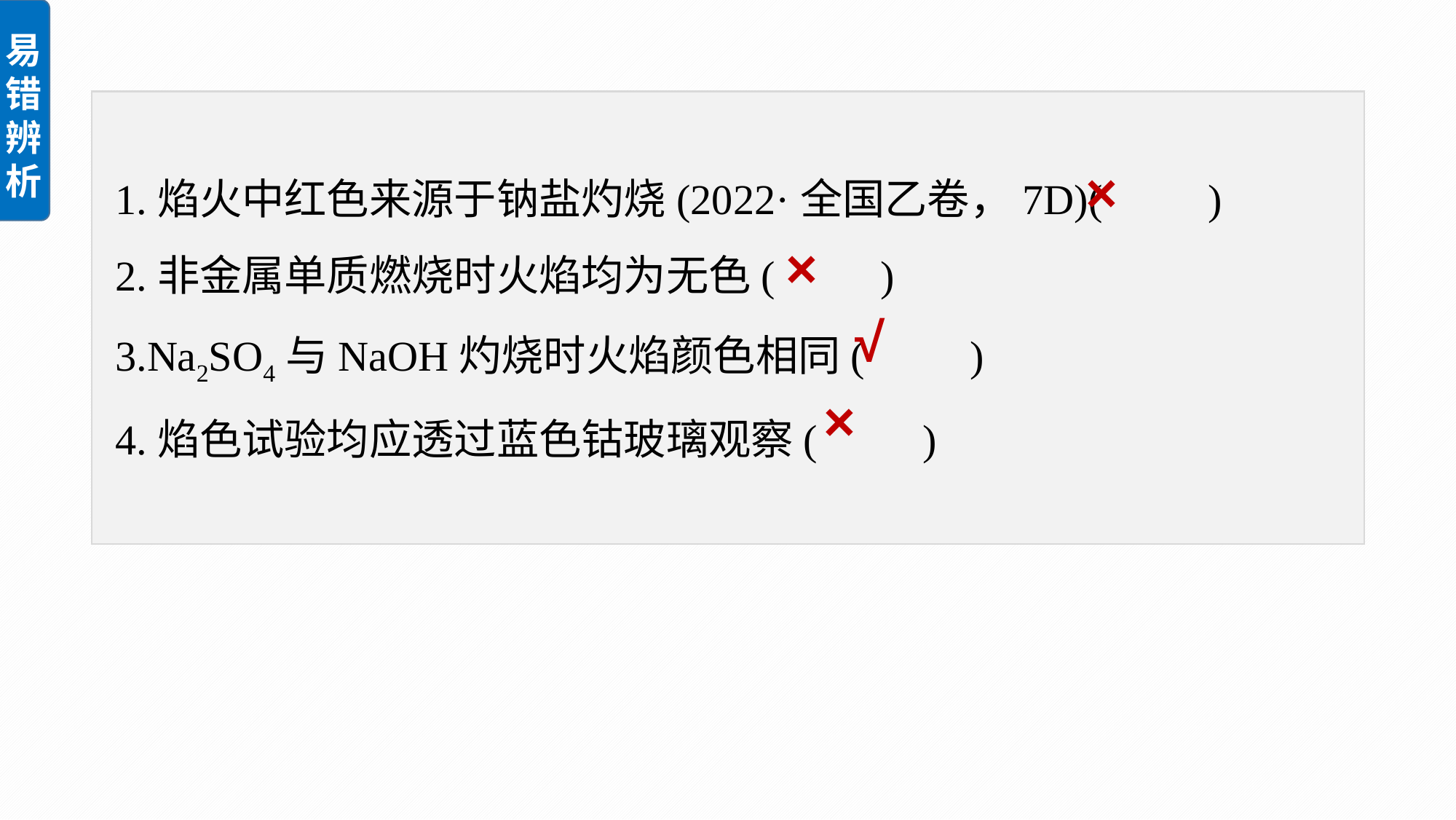

1.焰火中红色来源于钠盐灼烧(2022·全国乙卷，7D)(　　)
2.非金属单质燃烧时火焰均为无色(　　)
3.Na2SO4与NaOH灼烧时火焰颜色相同(　　)
4.焰色试验均应透过蓝色钴玻璃观察(　　)
×
×
√
×